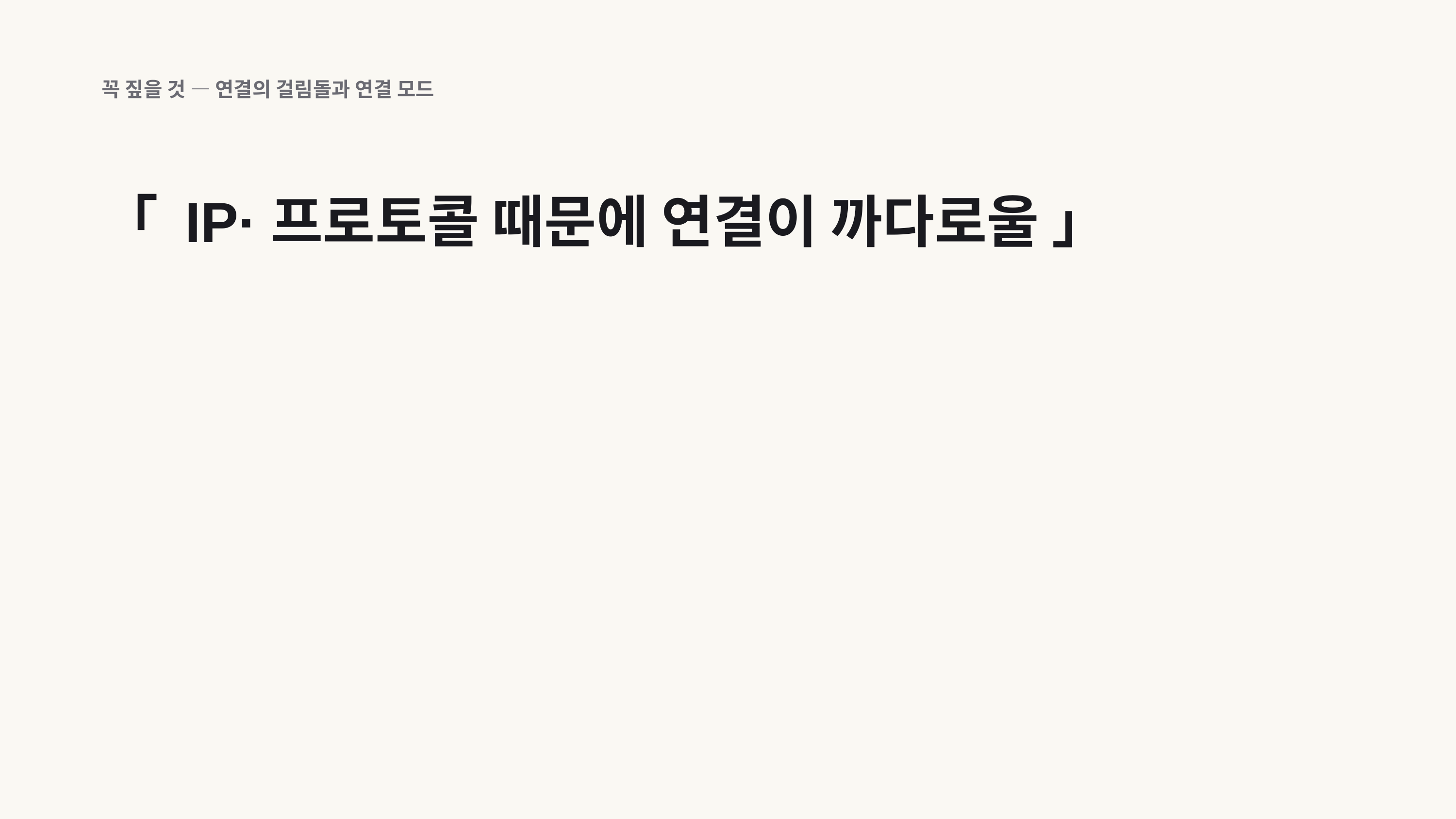

꼭 짚을 것 — 연결의 걸림돌과 연결 모드
「 IP·프로토콜 때문에 연결이 까다로울 」